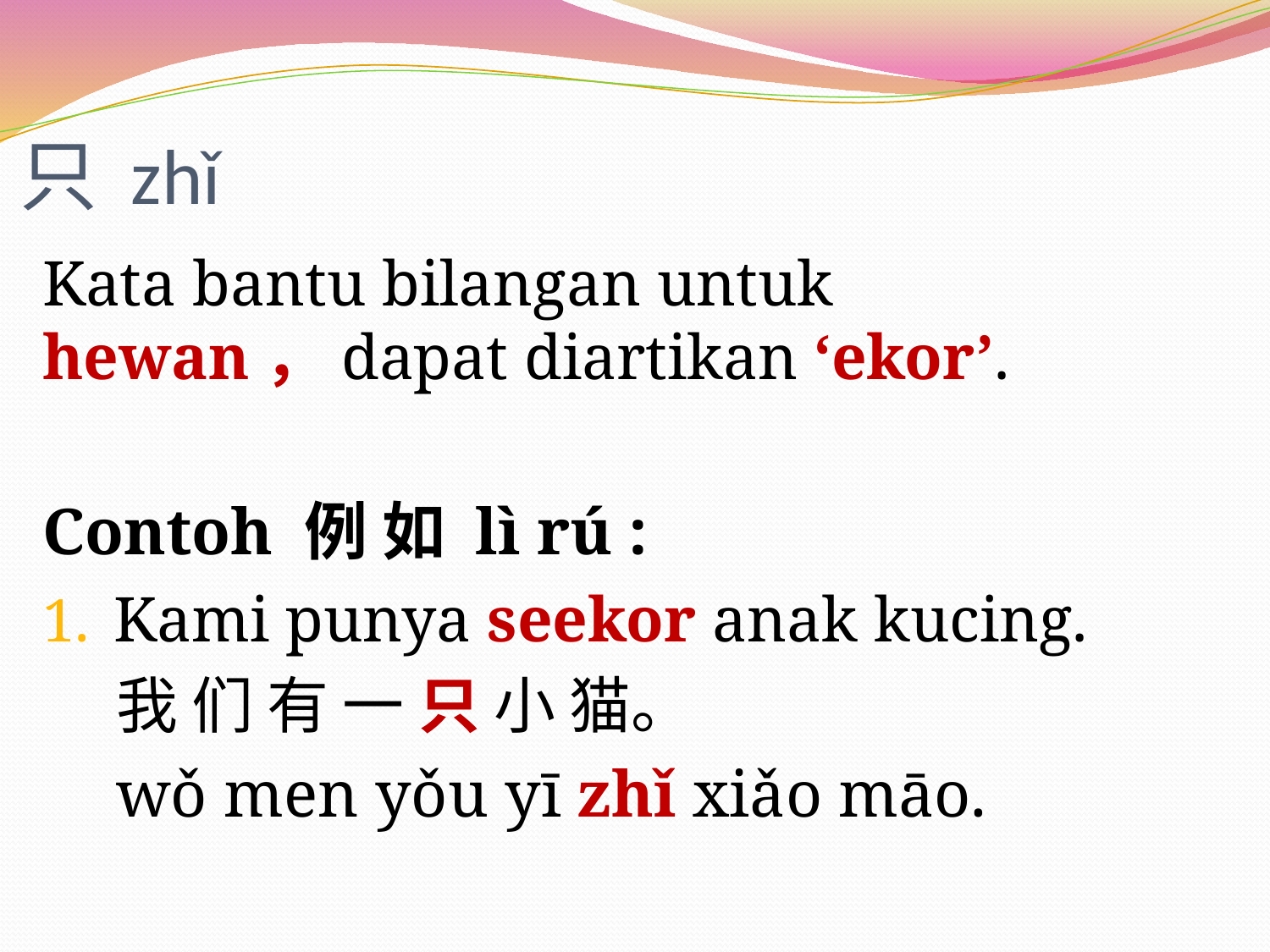

# 只 zhǐ
Kata bantu bilangan untuk hewan，dapat diartikan ‘ekor’.

Contoh 例 如 lì rú :
Kami punya seekor anak kucing.
我 们 有 一 只 小 猫。
wǒ men yǒu yī zhǐ xiǎo māo.